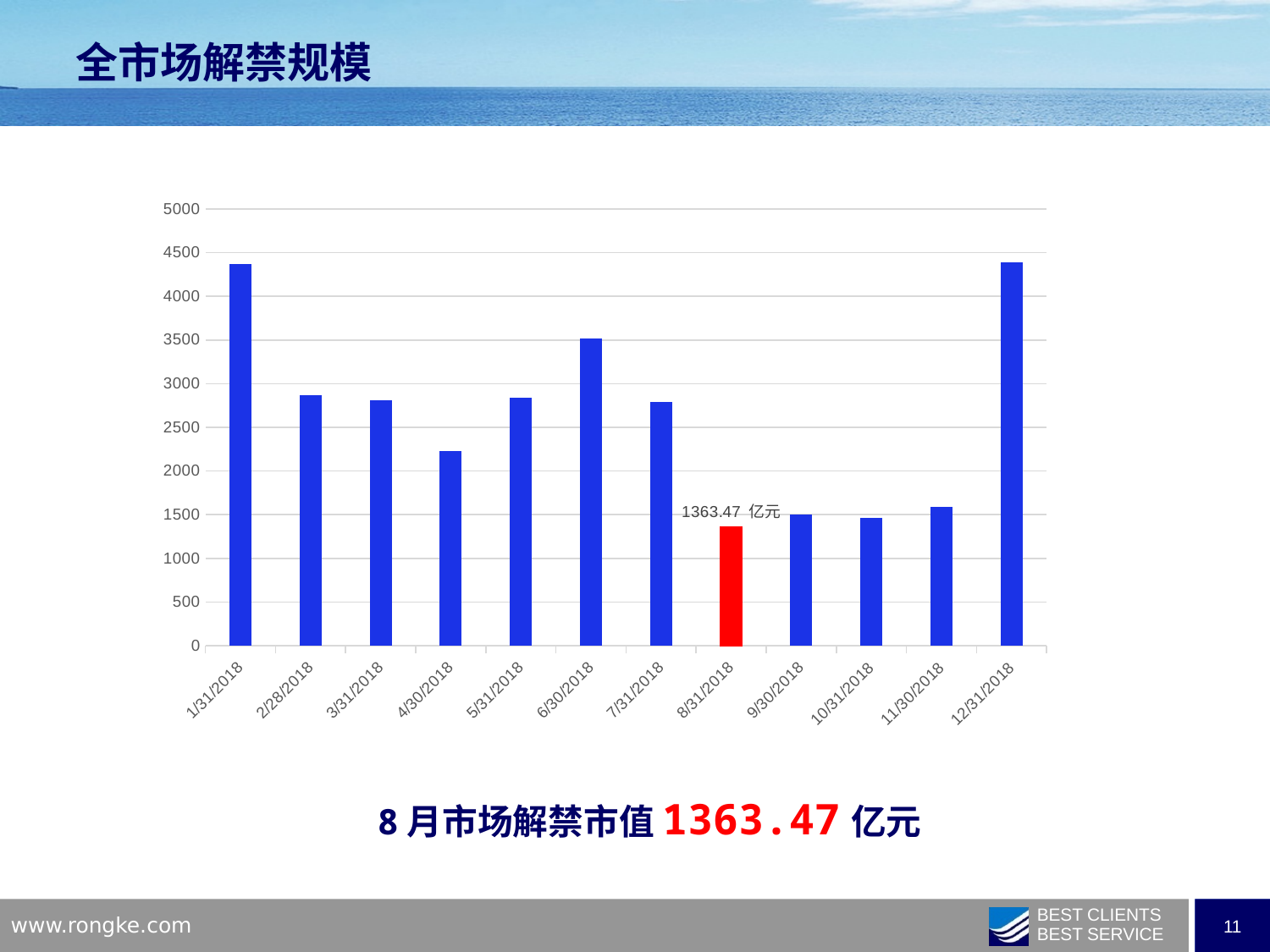

全市场解禁规模

### Chart

| Category |  |
|---|---|
| 43131 | 4370.466179 |
| 43159 | 2868.4940260000003 |
| 43190 | 2810.9941280000003 |
| 43220 | 2226.918345 |
| 43251 | 2837.662107 |
| 43281 | 3515.696715 |
| 43312 | 2786.4889980000003 |
| 43343 | 1363.472983 |
| 43373 | 1505.785504 |
| 43404 | 1460.23061 |
| 43434 | 1593.192292 |
| 43465 | 4387.591618 |
8月市场解禁市值1363.47亿元